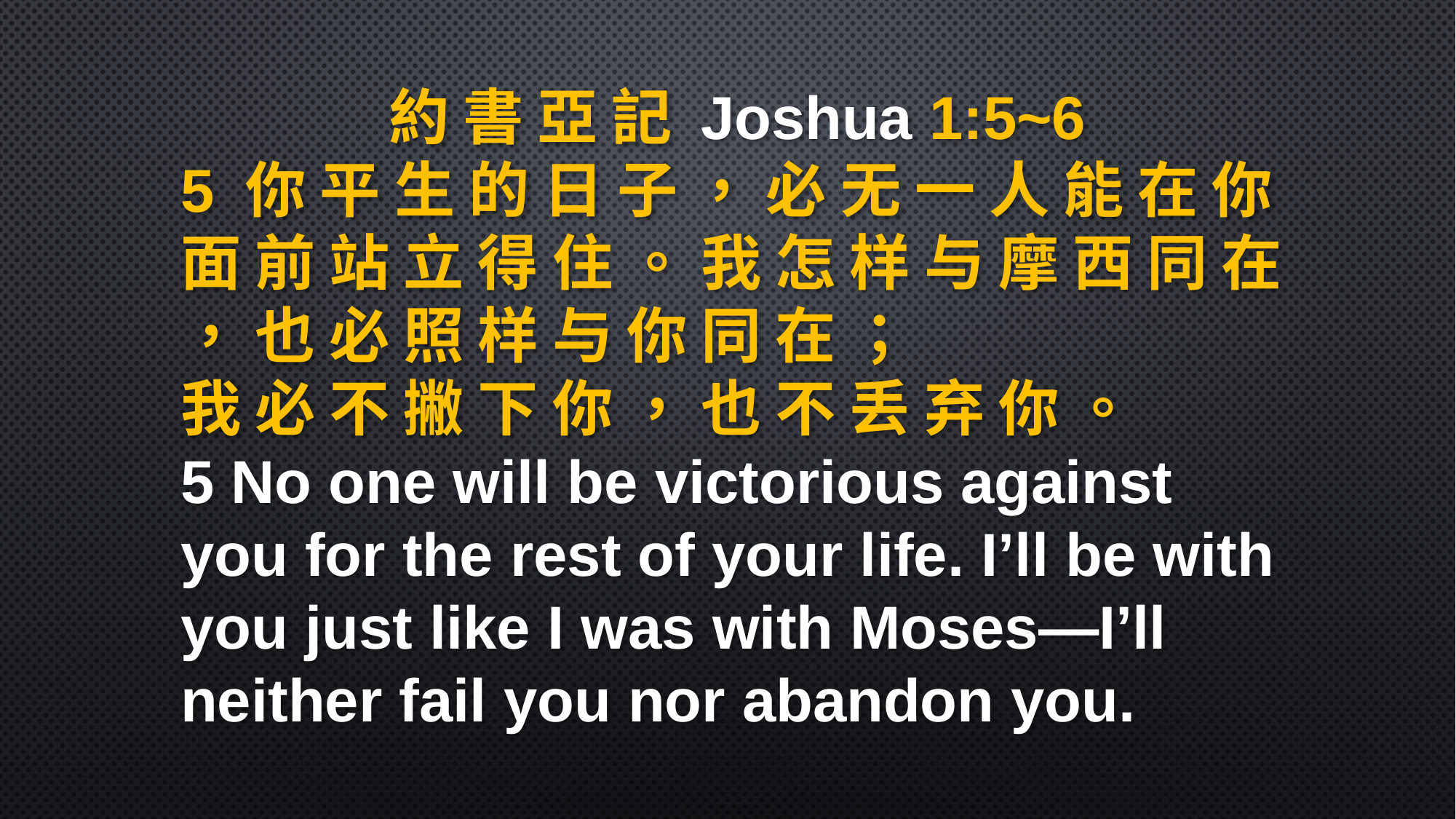

約 書 亞 記 Joshua 1:5~6
5 你 平 生 的 日 子 ， 必 无 一 人 能 在 你 面 前 站 立 得 住 。 我 怎 样 与 摩 西 同 在 ， 也 必 照 样 与 你 同 在 ；
我 必 不 撇 下 你 ， 也 不 丢 弃 你 。
5 No one will be victorious against you for the rest of your life. I’ll be with you just like I was with Moses—I’ll neither fail you nor abandon you.